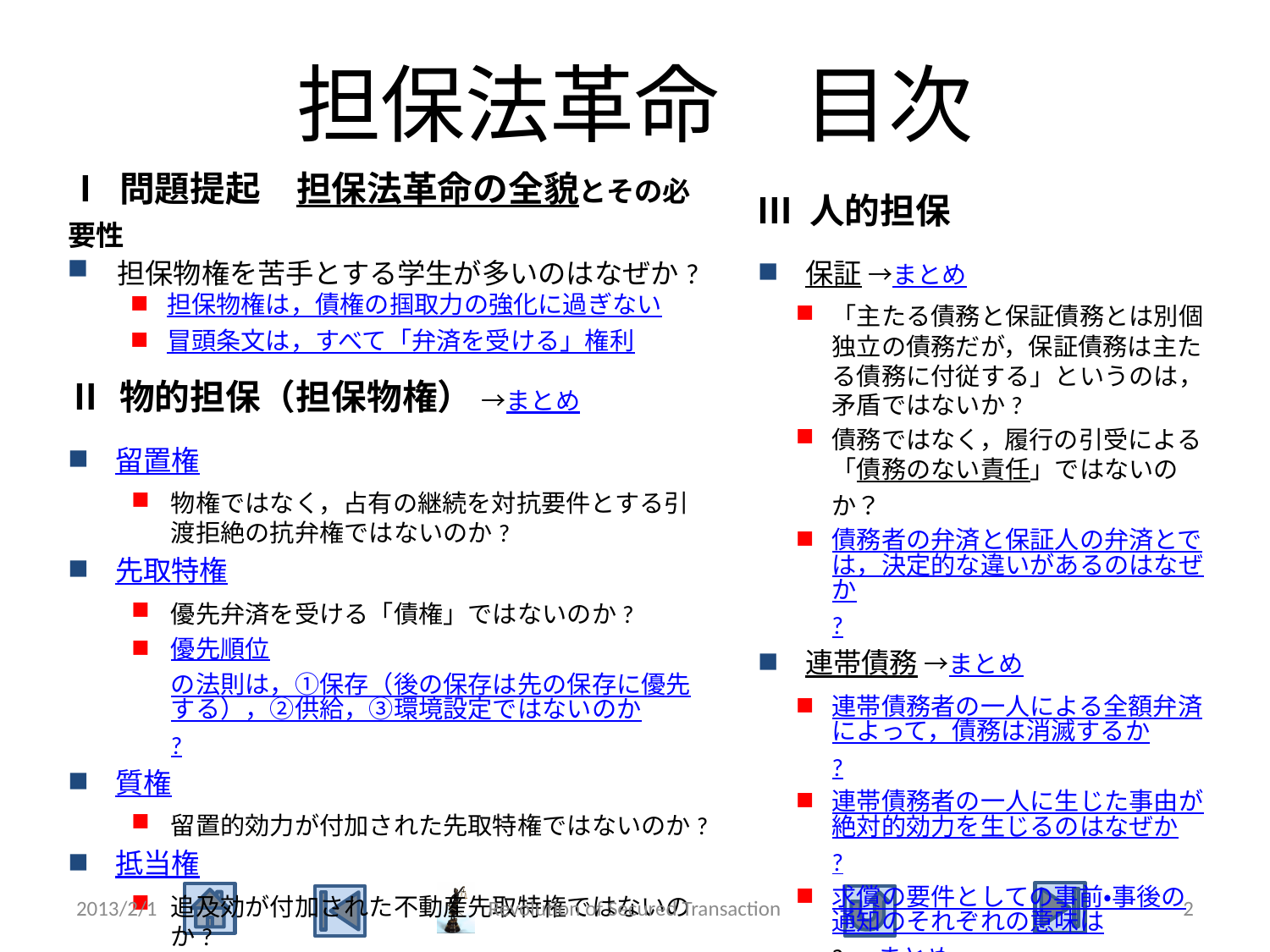

# 担保法革命　目次
Ⅲ 人的担保
Ⅰ 問題提起　担保法革命の全貌とその必要性
担保物権を苦手とする学生が多いのはなぜか?
担保物権は，債権の掴取力の強化に過ぎない
冒頭条文は，すべて「弁済を受ける」権利
保証 →まとめ
「主たる債務と保証債務とは別個独立の債務だが，保証債務は主たる債務に付従する」というのは，矛盾ではないか?
債務ではなく，履行の引受による「債務のない責任」ではないのか？
債務者の弁済と保証人の弁済とでは，決定的な違いがあるのはなぜか?
連帯債務 →まとめ
連帯債務者の一人による全額弁済によって，債務は消滅するか?
連帯債務者の一人に生じた事由が絶対的効力を生じるのはなぜか?
求償の要件としての事前・事後の通知のそれぞれの意味は? →まとめ
Ⅱ 物的担保（担保物権） →まとめ
留置権
物権ではなく，占有の継続を対抗要件とする引渡拒絶の抗弁権ではないのか?
先取特権
優先弁済を受ける「債権」ではないのか?
優先順位の法則は，①保存（後の保存は先の保存に優先する），②供給，③環境設定ではないのか?
質権
留置的効力が付加された先取特権ではないのか?
抵当権
追及効が付加された不動産先取特権ではないのか?
2013/2/1
Revolution of Secured Transaction
2